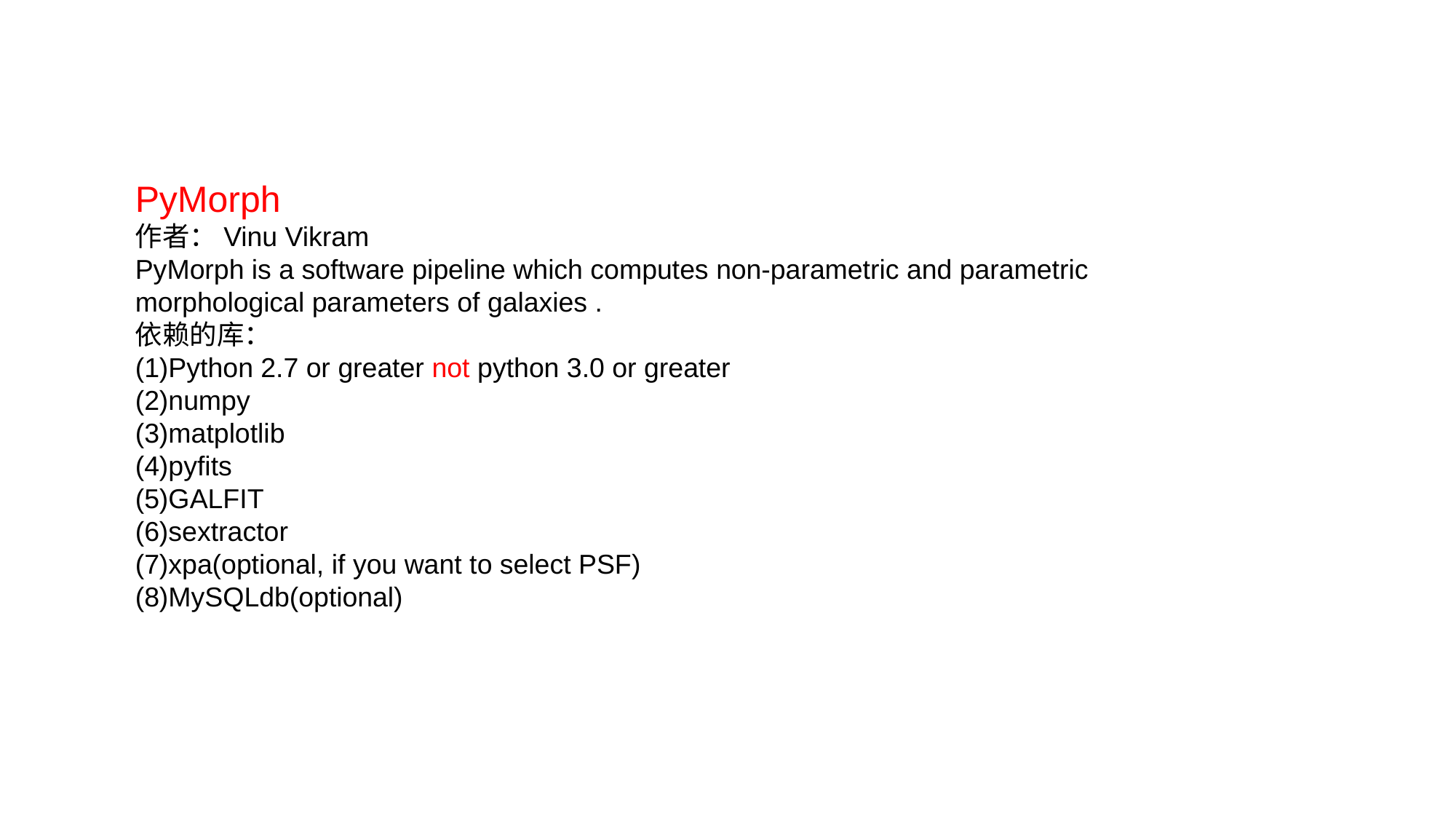

PyMorph
作者：Vinu Vikram
PyMorph is a software pipeline which computes non-parametric and parametric morphological parameters of galaxies .
依赖的库：
(1)Python 2.7 or greater not python 3.0 or greater
(2)numpy
(3)matplotlib
(4)pyfits
(5)GALFIT
(6)sextractor
(7)xpa(optional, if you want to select PSF)
(8)MySQLdb(optional)